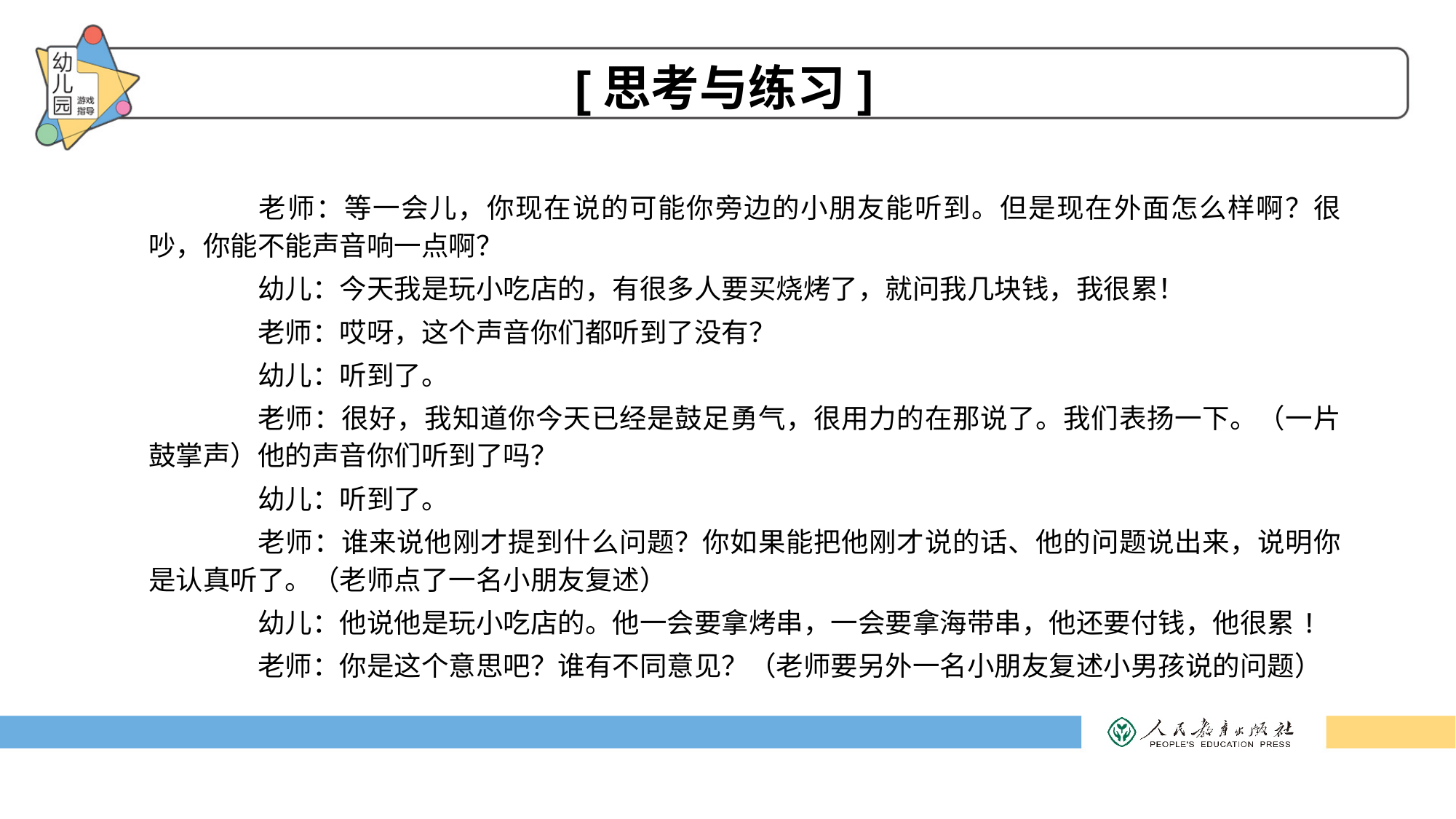

# [思考与练习]
	老师：等一会儿，你现在说的可能你旁边的小朋友能听到。但是现在外面怎么样啊？很吵，你能不能声音响一点啊？
	幼儿：今天我是玩小吃店的，有很多人要买烧烤了，就问我几块钱，我很累！
	老师：哎呀，这个声音你们都听到了没有？
	幼儿：听到了。
	老师：很好，我知道你今天已经是鼓足勇气，很用力的在那说了。我们表扬一下。（一片鼓掌声）他的声音你们听到了吗？
	幼儿：听到了。
	老师：谁来说他刚才提到什么问题？你如果能把他刚才说的话、他的问题说出来，说明你是认真听了。（老师点了一名小朋友复述）
	幼儿：他说他是玩小吃店的。他一会要拿烤串，一会要拿海带串，他还要付钱，他很累!
	老师：你是这个意思吧？谁有不同意见？（老师要另外一名小朋友复述小男孩说的问题）